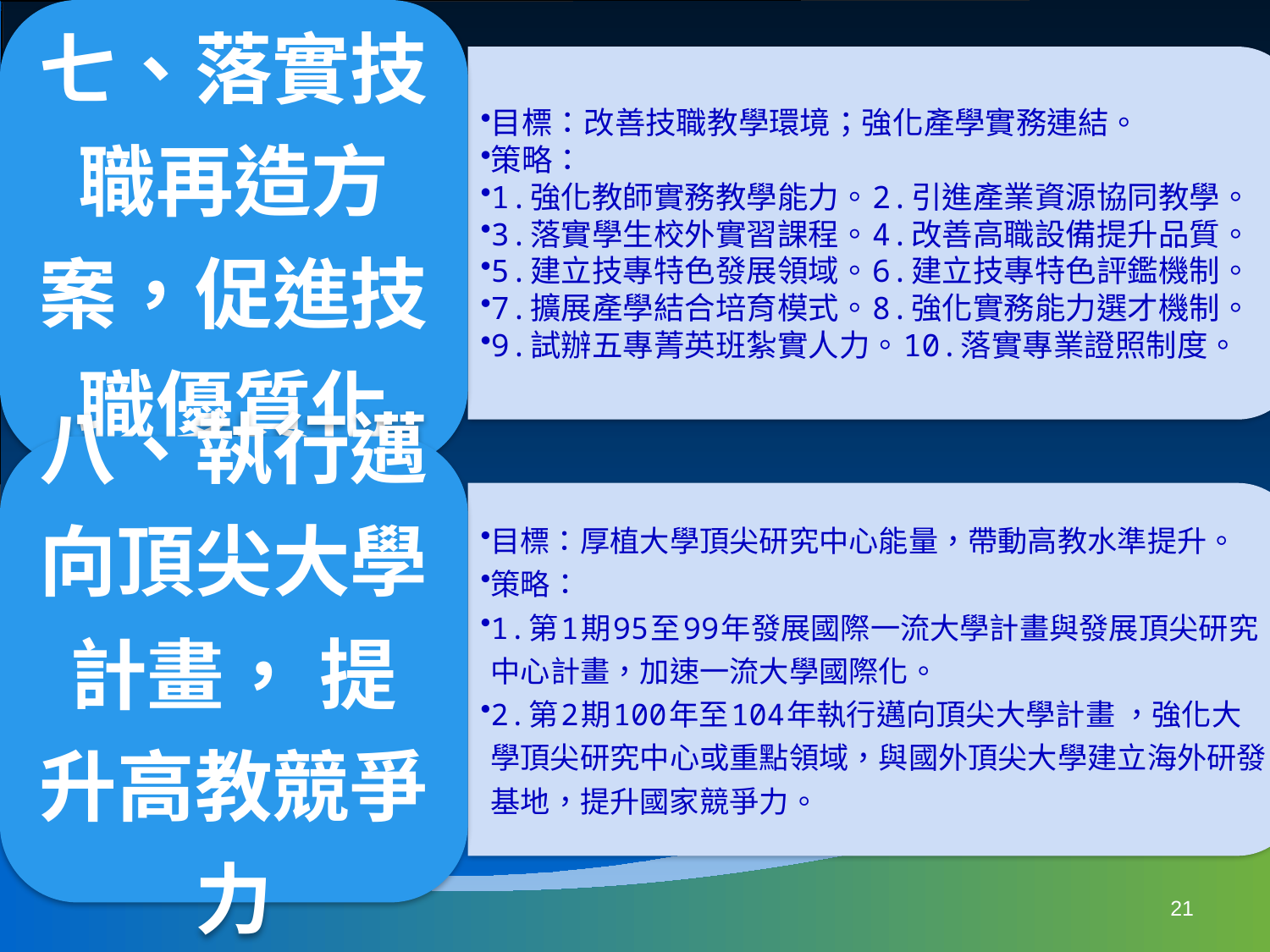

七、落實技職再造方案，促進技職優質化
目標：改善技職教學環境；強化產學實務連結。
策略：
1.強化教師實務教學能力。2.引進產業資源協同教學。
3.落實學生校外實習課程。4.改善高職設備提升品質。
5.建立技專特色發展領域。6.建立技專特色評鑑機制。
7.擴展產學結合培育模式。8.強化實務能力選才機制。
9.試辦五專菁英班紮實人力。10.落實專業證照制度。
八、執行邁向頂尖大學計畫， 提升高教競爭力
目標：厚植大學頂尖研究中心能量，帶動高教水準提升。
策略：
1.第1期95至99年發展國際一流大學計畫與發展頂尖研究中心計畫，加速一流大學國際化。
2.第2期100年至104年執行邁向頂尖大學計畫 ，強化大學頂尖研究中心或重點領域，與國外頂尖大學建立海外研發基地，提升國家競爭力。
21